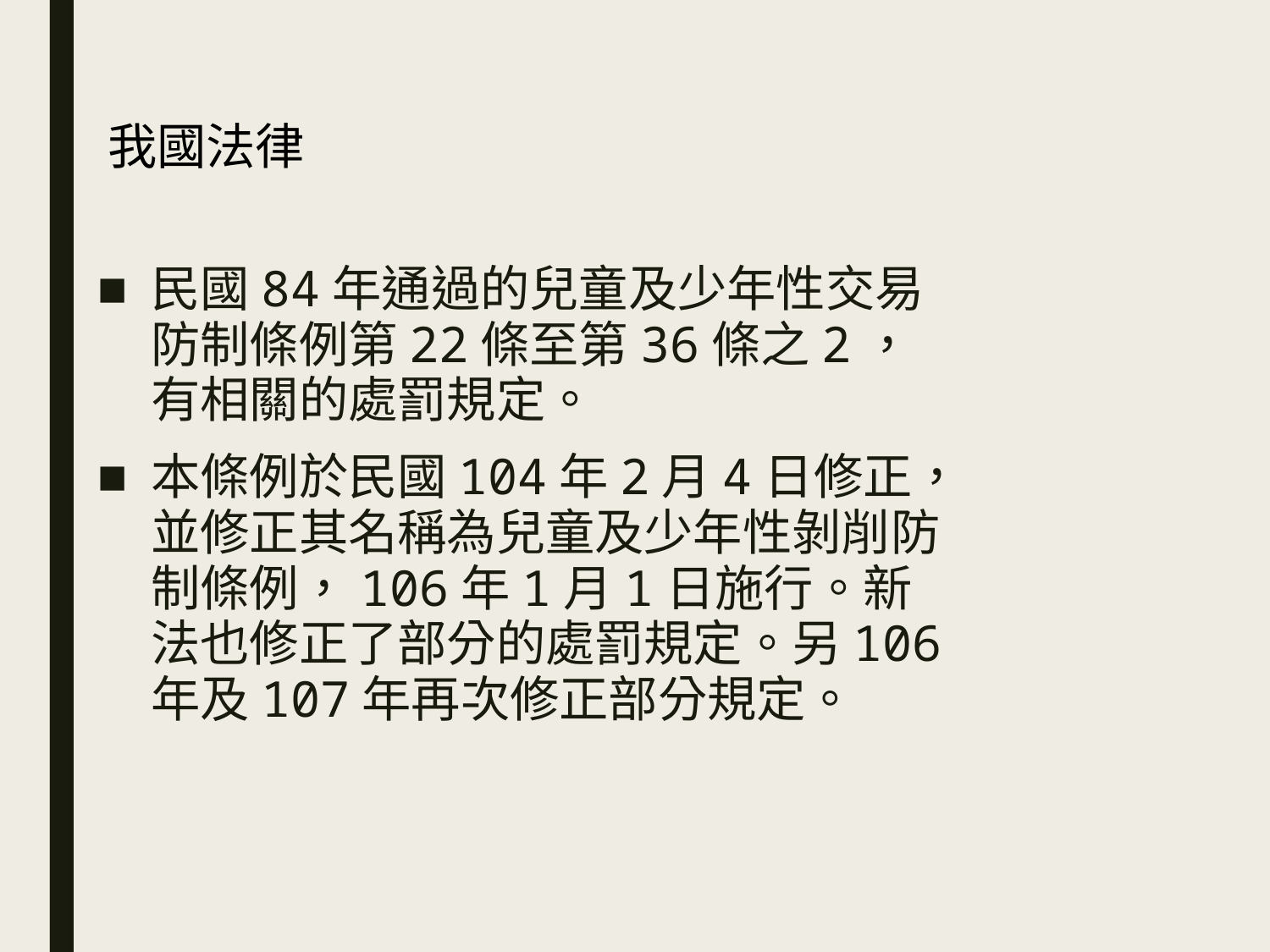

# 我國法律
民國84年通過的兒童及少年性交易防制條例第22條至第36條之2，有相關的處罰規定。
本條例於民國104年2月4日修正，並修正其名稱為兒童及少年性剝削防制條例，106年1月1日施行。新法也修正了部分的處罰規定。另106年及107年再次修正部分規定。